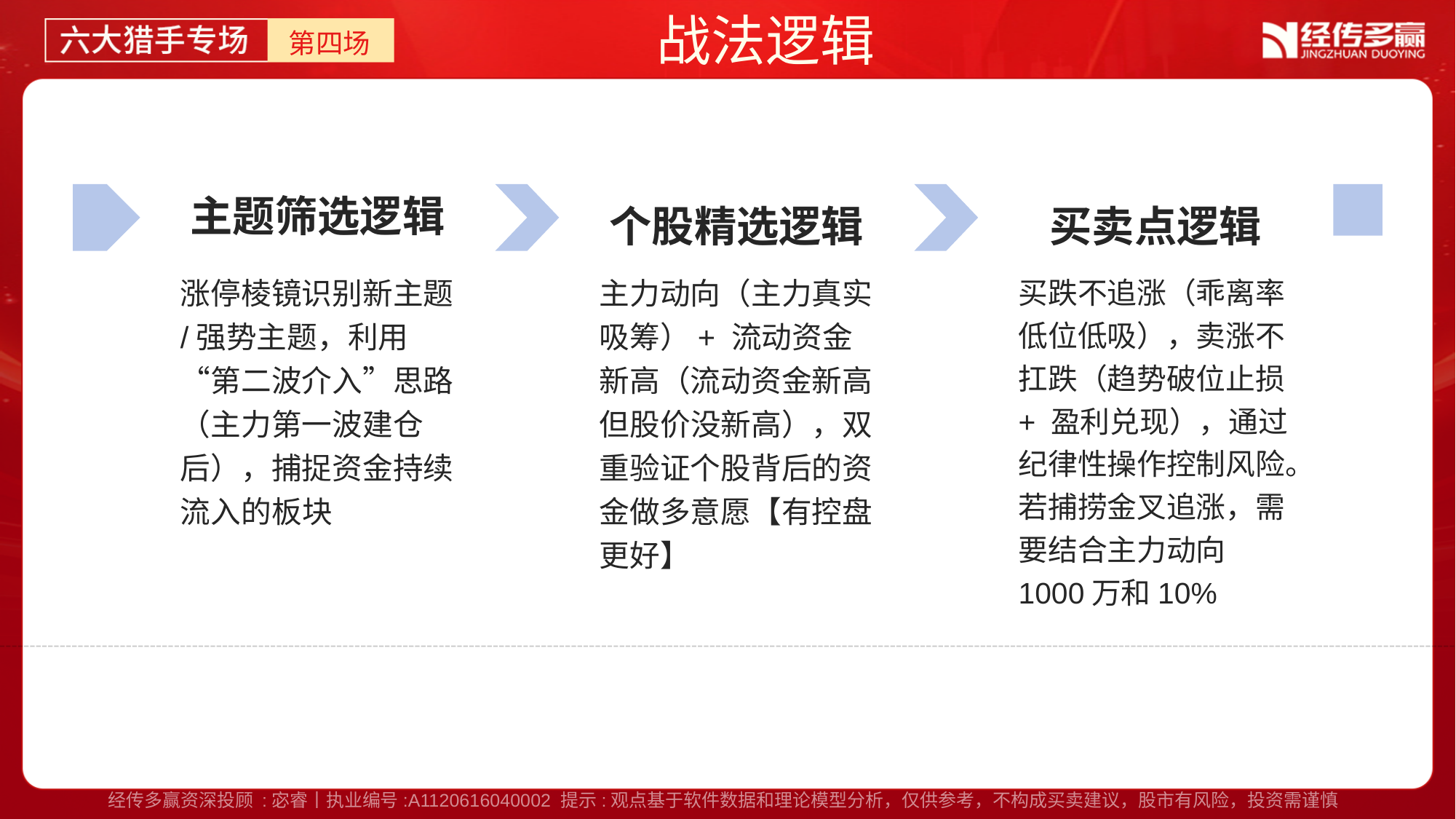

战法逻辑
第四场

主题筛选逻辑

个股精选逻辑

买卖点逻辑

涨停棱镜识别新主题/强势主题，利用“第二波介入”思路（主力第一波建仓后），捕捉资金持续流入的板块
主力动向（主力真实吸筹）+ 流动资金新高（流动资金新高但股价没新高），双重验证个股背后的资金做多意愿【有控盘更好】
买跌不追涨（乖离率低位低吸），卖涨不扛跌（趋势破位止损 + 盈利兑现），通过纪律性操作控制风险。若捕捞金叉追涨，需要结合主力动向1000万和10%
经传多赢资深投顾 :宓睿丨执业编号:A1120616040002 提示:观点基于软件数据和理论模型分析，仅供参考，不构成买卖建议，股市有风险，投资需谨慎